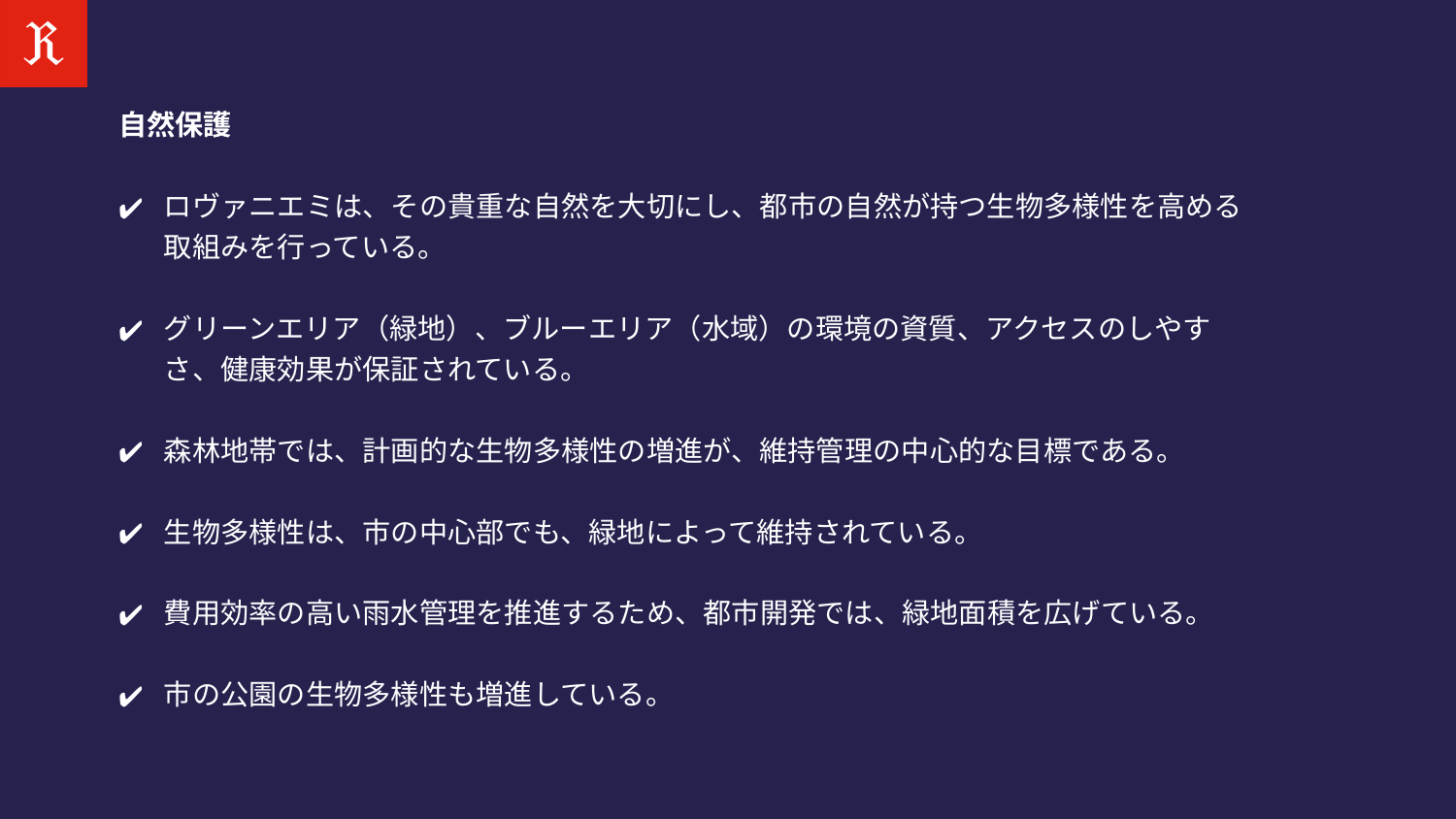

自然保護

ロヴァニエミは、その貴重な自然を大切にし、都市の自然が持つ生物多様性を高める取組みを行っている。

グリーンエリア（緑地）、ブルーエリア（水域）の環境の資質、アクセスのしやすさ、健康効果が保証されている。

森林地帯では、計画的な生物多様性の増進が、維持管理の中心的な目標である。

生物多様性は、市の中心部でも、緑地によって維持されている。

費用効率の高い雨水管理を推進するため、都市開発では、緑地面積を広げている。

市の公園の生物多様性も増進している。